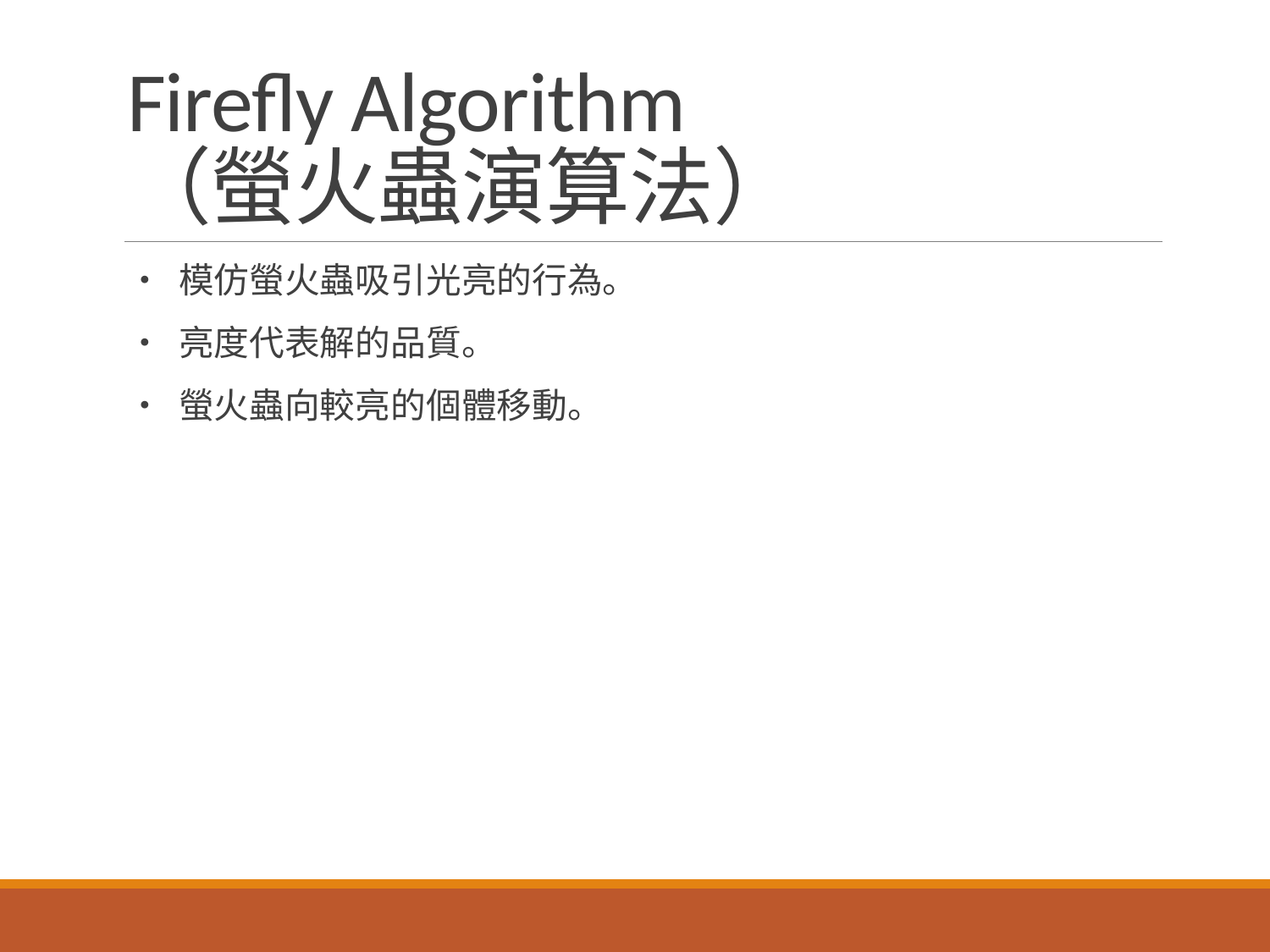

# Firefly Algorithm （螢火蟲演算法）
• 模仿螢火蟲吸引光亮的行為。
• 亮度代表解的品質。
• 螢火蟲向較亮的個體移動。